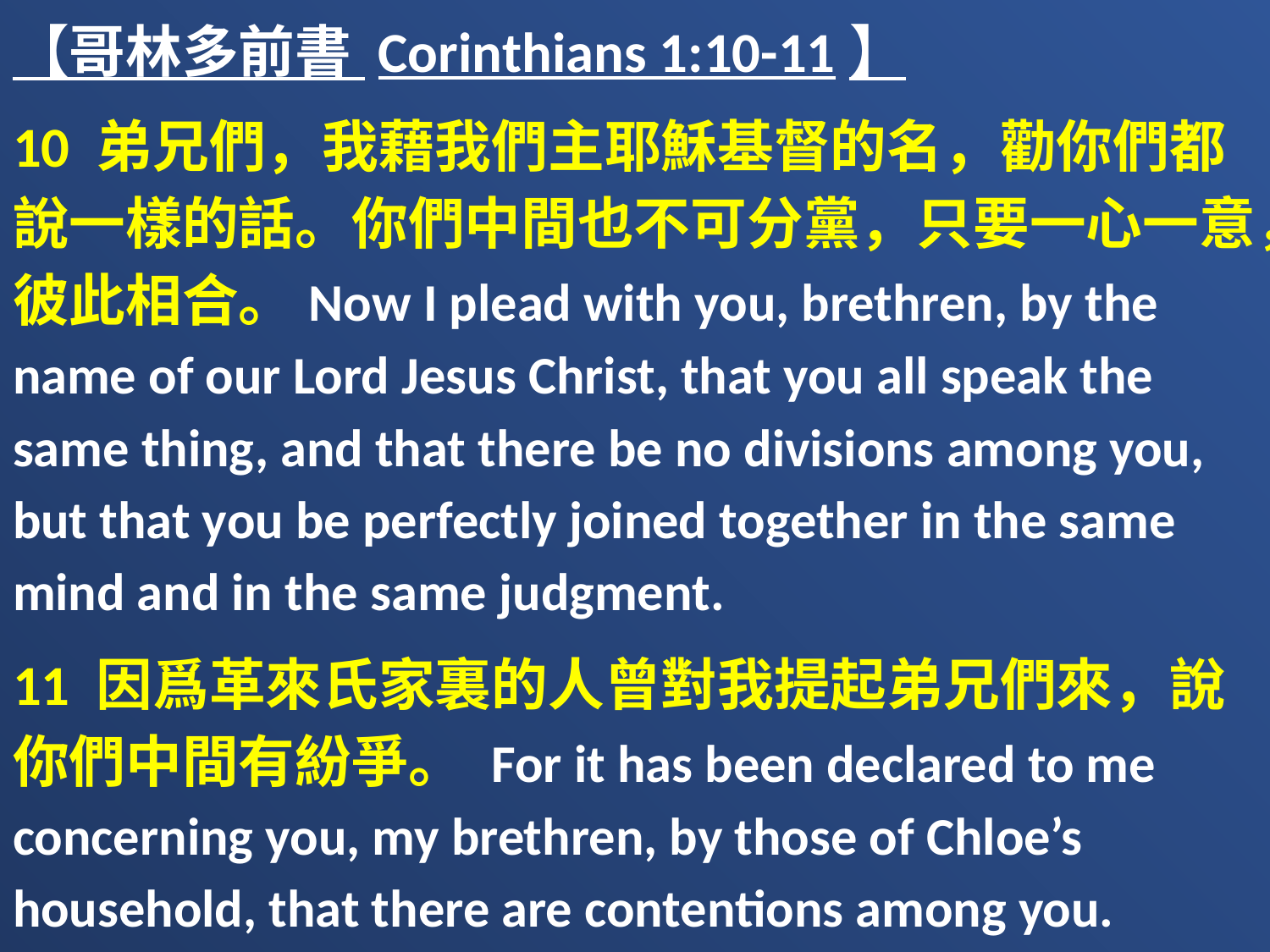

【哥林多前書 Corinthians 1:10-11】
10 弟兄們，我藉我們主耶穌基督的名，勸你們都說一樣的話。你們中間也不可分黨，只要一心一意，彼此相合。Now I plead with you, brethren, by the name of our Lord Jesus Christ, that you all speak the same thing, and that there be no divisions among you, but that you be perfectly joined together in the same mind and in the same judgment.
11 因爲革來氏家裏的人曾對我提起弟兄們來，說你們中間有紛爭。 For it has been declared to me concerning you, my brethren, by those of Chloe’s household, that there are contentions among you.